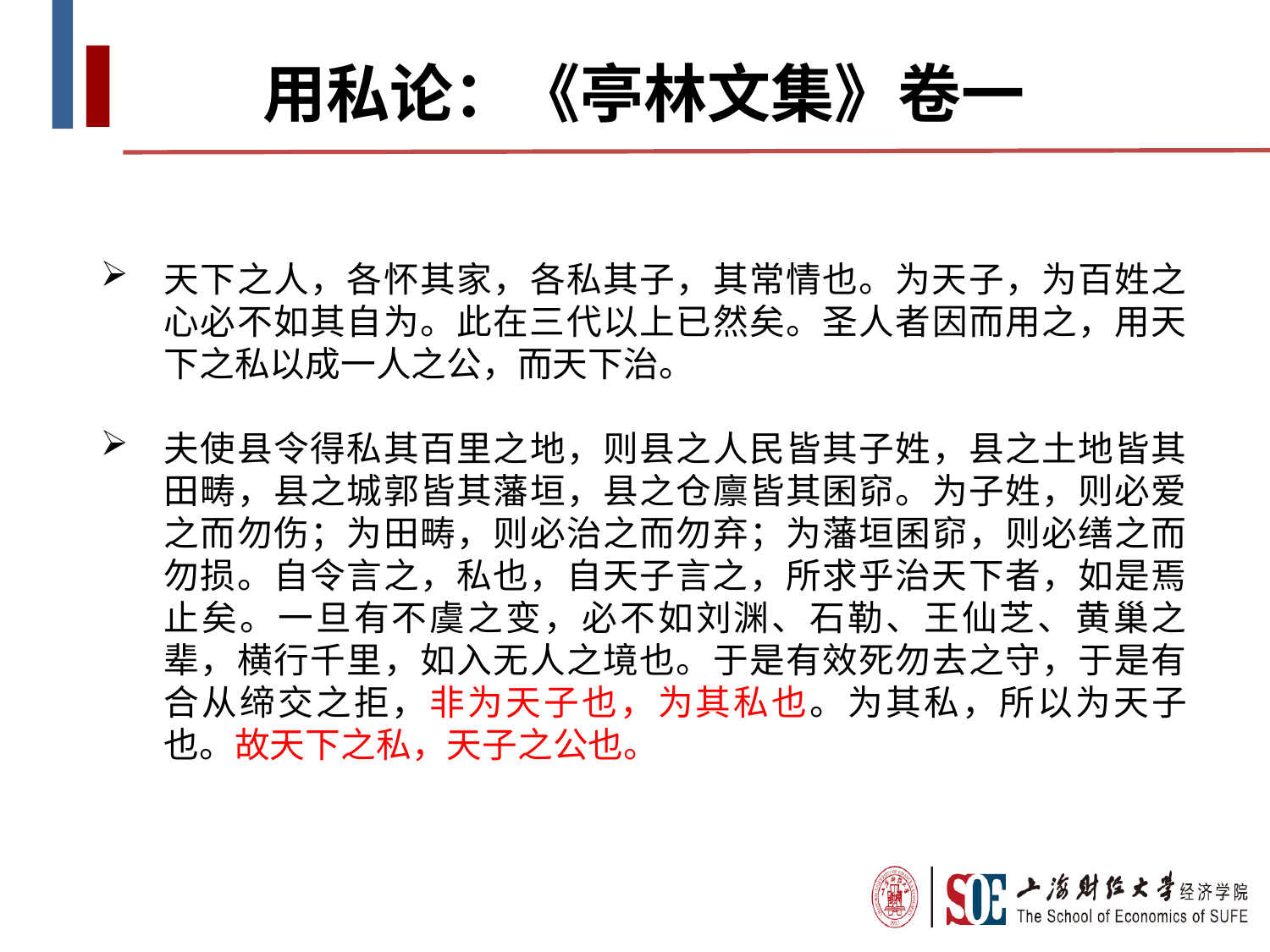

用私论：《亭林文集》卷一

天下之人，各怀其家，各私其子，其常情也。为天子，为百姓之心必不如其自为。此在三代以上已然矣。圣人者因而用之，用天下之私以成一人之公，而天下治。

夫使县令得私其百里之地，则县之人民皆其子姓，县之土地皆其田畴，县之城郭皆其藩垣，县之仓廪皆其囷窌。为子姓，则必爱之而勿伤；为田畴，则必治之而勿弃；为藩垣囷窌，则必缮之而勿损。自令言之，私也，自天子言之，所求乎治天下者，如是焉止矣。一旦有不虞之变，必不如刘渊、石勒、王仙芝、黄巢之辈，横行千里，如入无人之境也。于是有效死勿去之守，于是有合从缔交之拒，非为天子也，为其私也。为其私，所以为天子也。故天下之私，天子之公也。